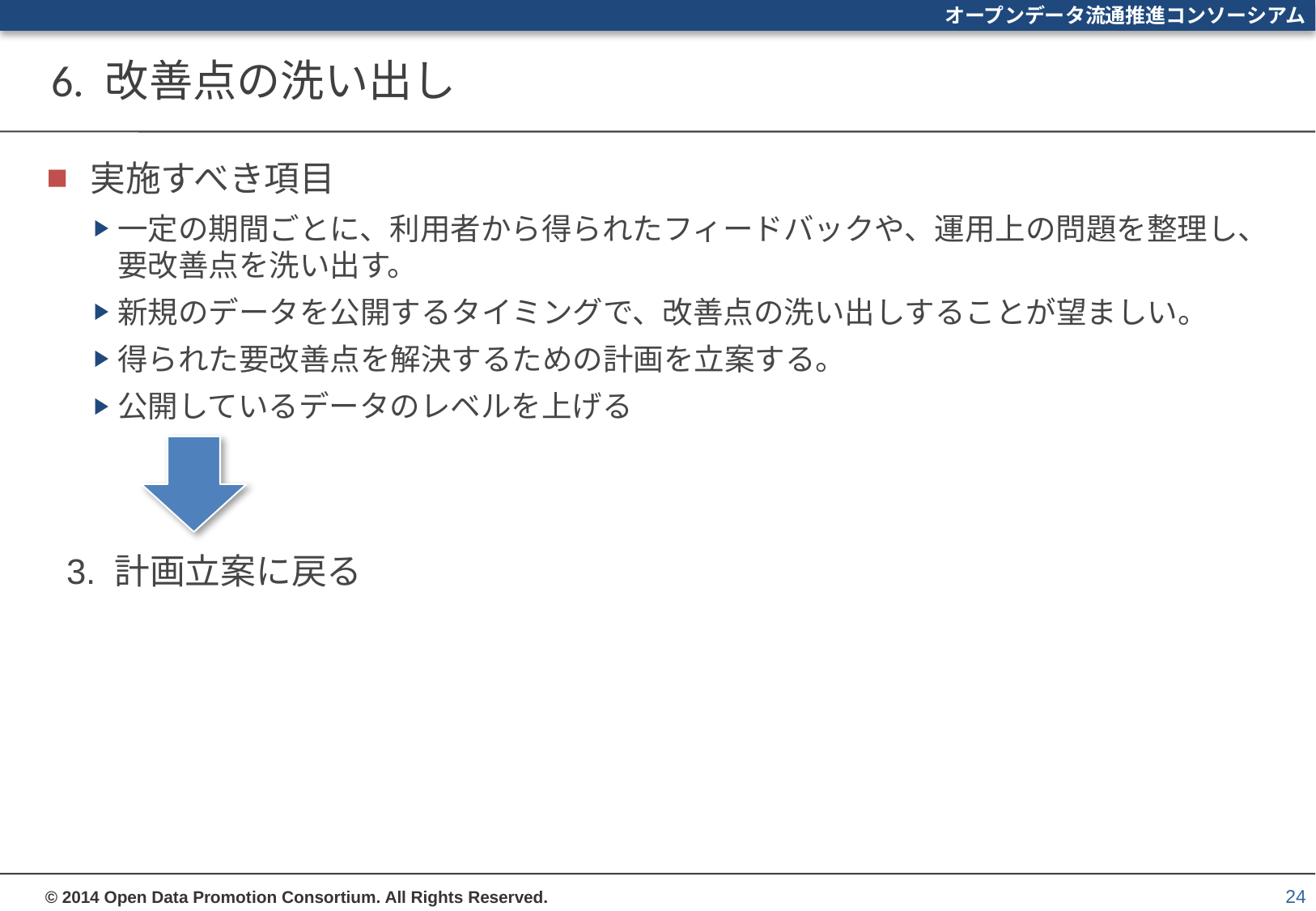

# 6. 改善点の洗い出し
実施すべき項目
一定の期間ごとに、利用者から得られたフィードバックや、運用上の問題を整理し、要改善点を洗い出す。
新規のデータを公開するタイミングで、改善点の洗い出しすることが望ましい。
得られた要改善点を解決するための計画を立案する。
公開しているデータのレベルを上げる

3. 計画立案に戻る

24